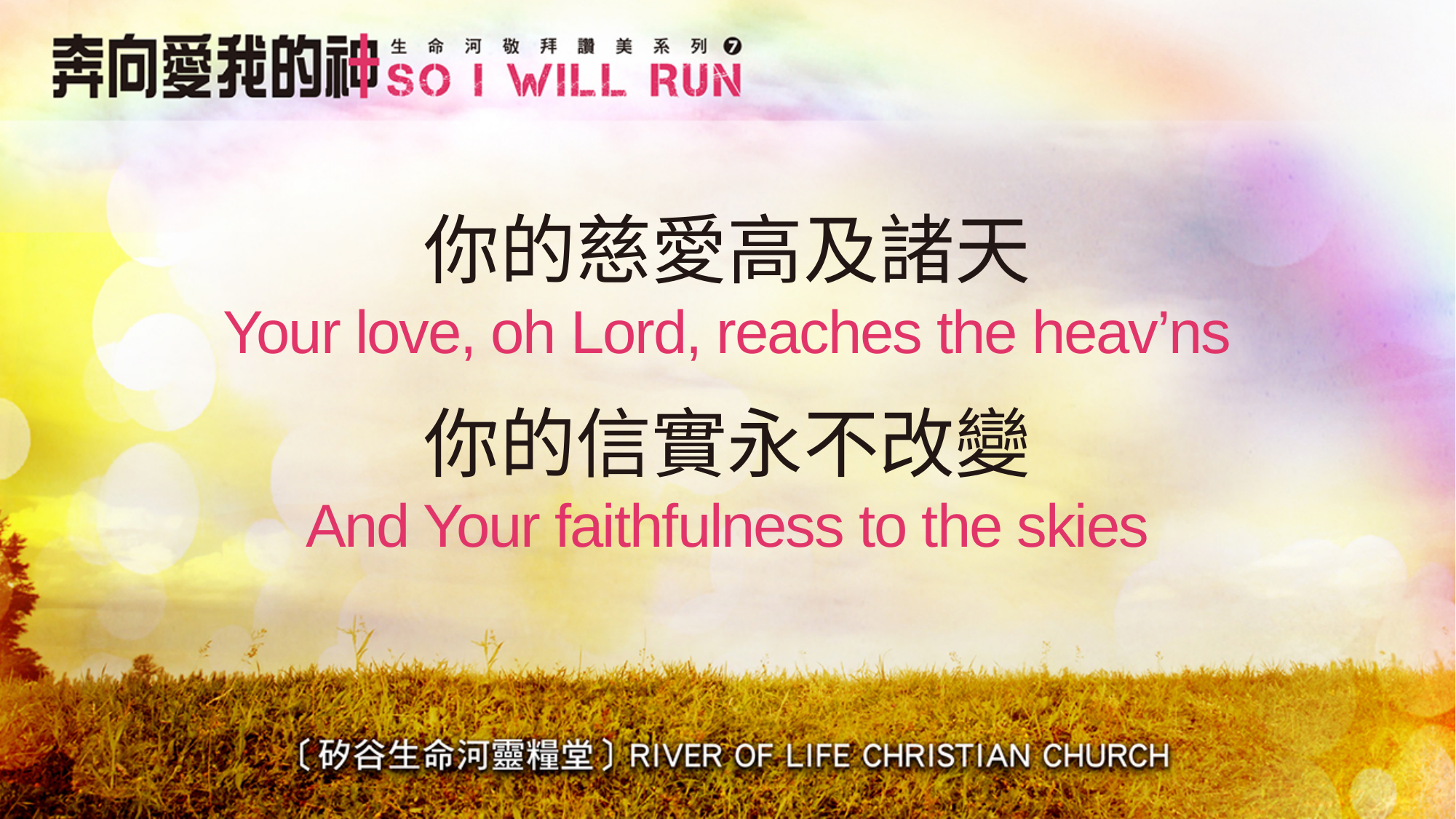

# 你的慈愛高及諸天 Your love, oh Lord, reaches the heav’ns
你的信實永不改變
And Your faithfulness to the skies